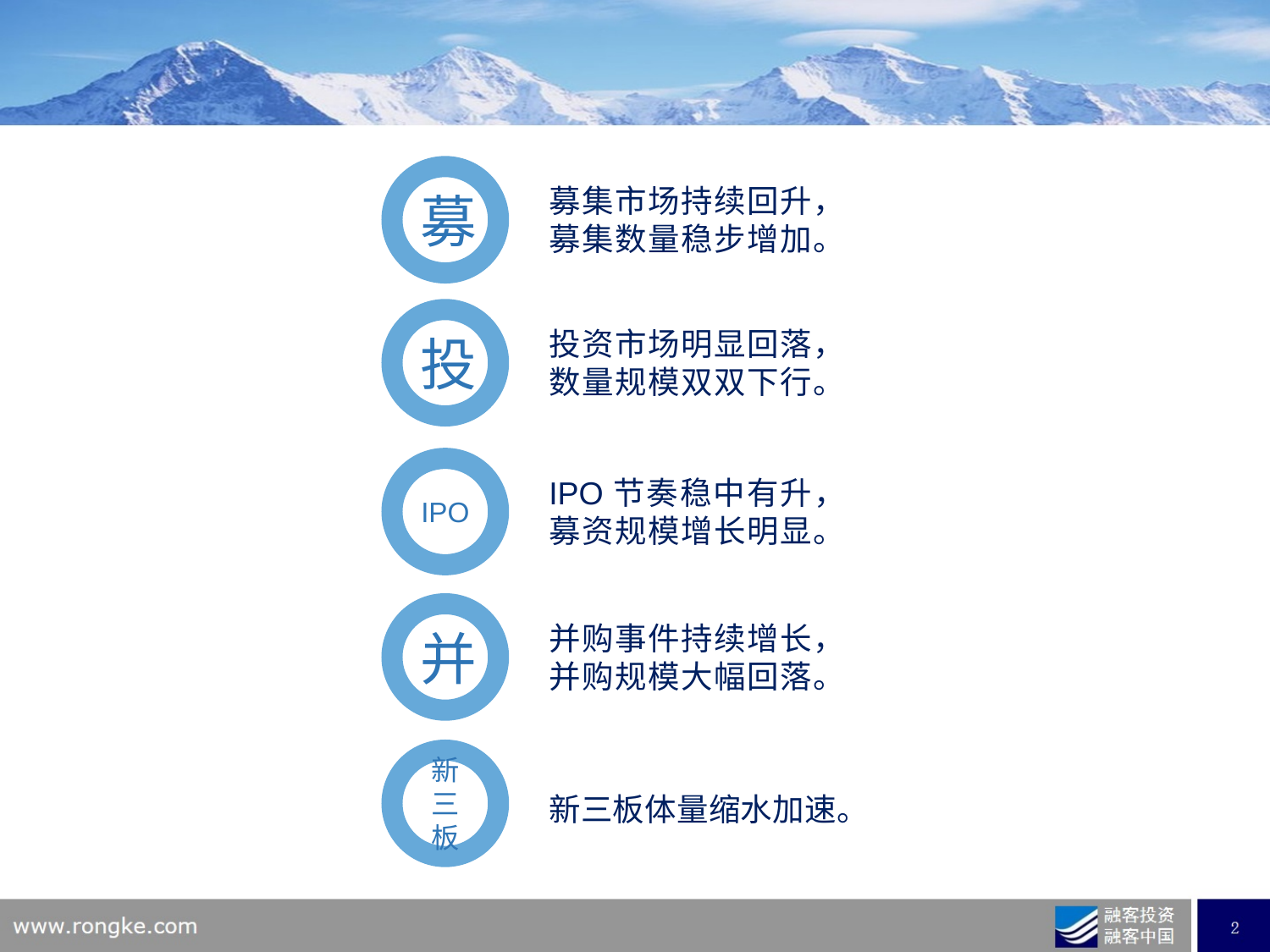

募
募集市场持续回升，
募集数量稳步增加。
投
投资市场明显回落，
数量规模双双下行。
IPO
IPO节奏稳中有升，
募资规模增长明显。
并
并购事件持续增长，
并购规模大幅回落。
新三板
新三板体量缩水加速。